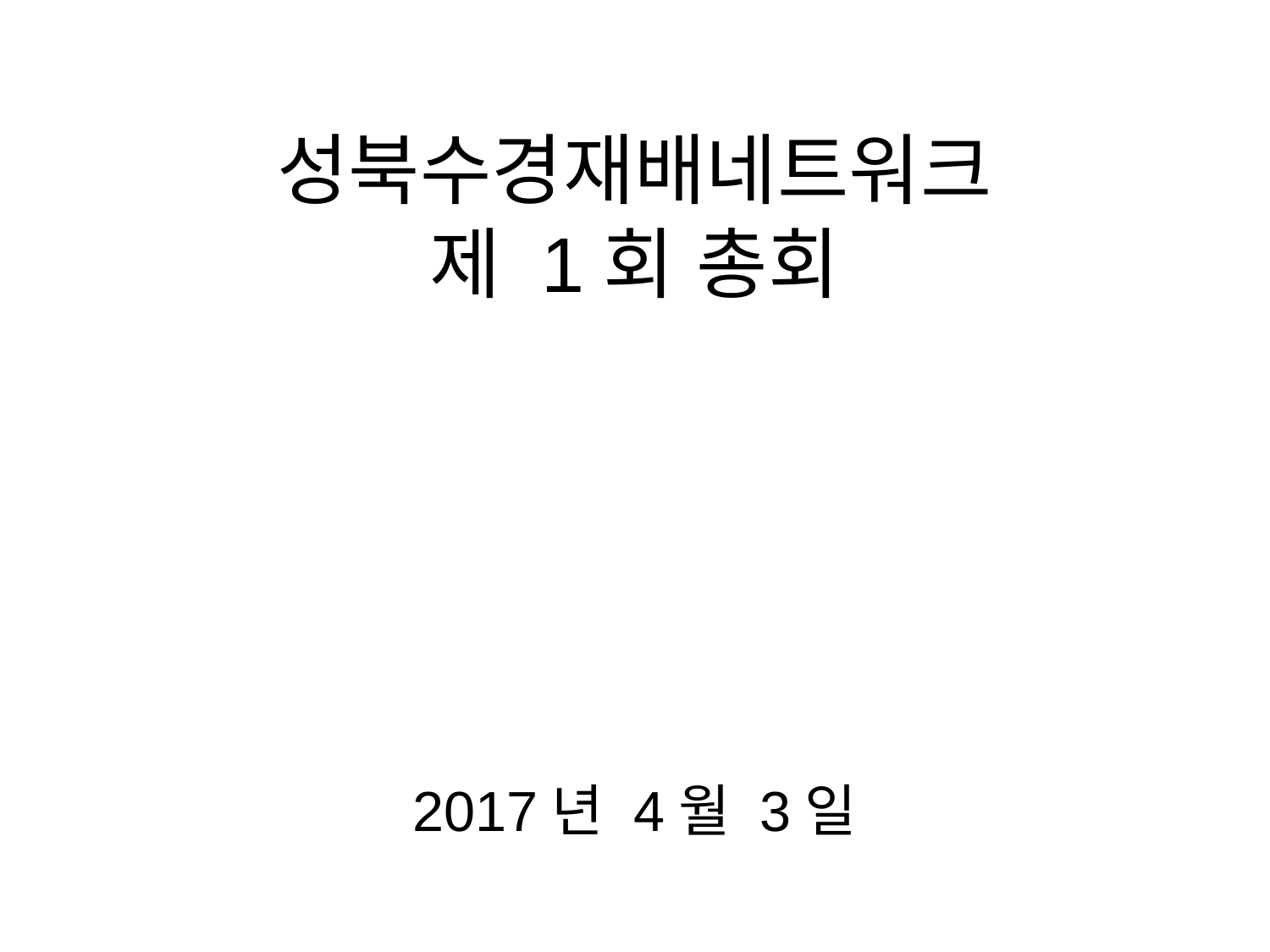

# 성북수경재배네트워크
제 1회 총회
2017년 4월 3일